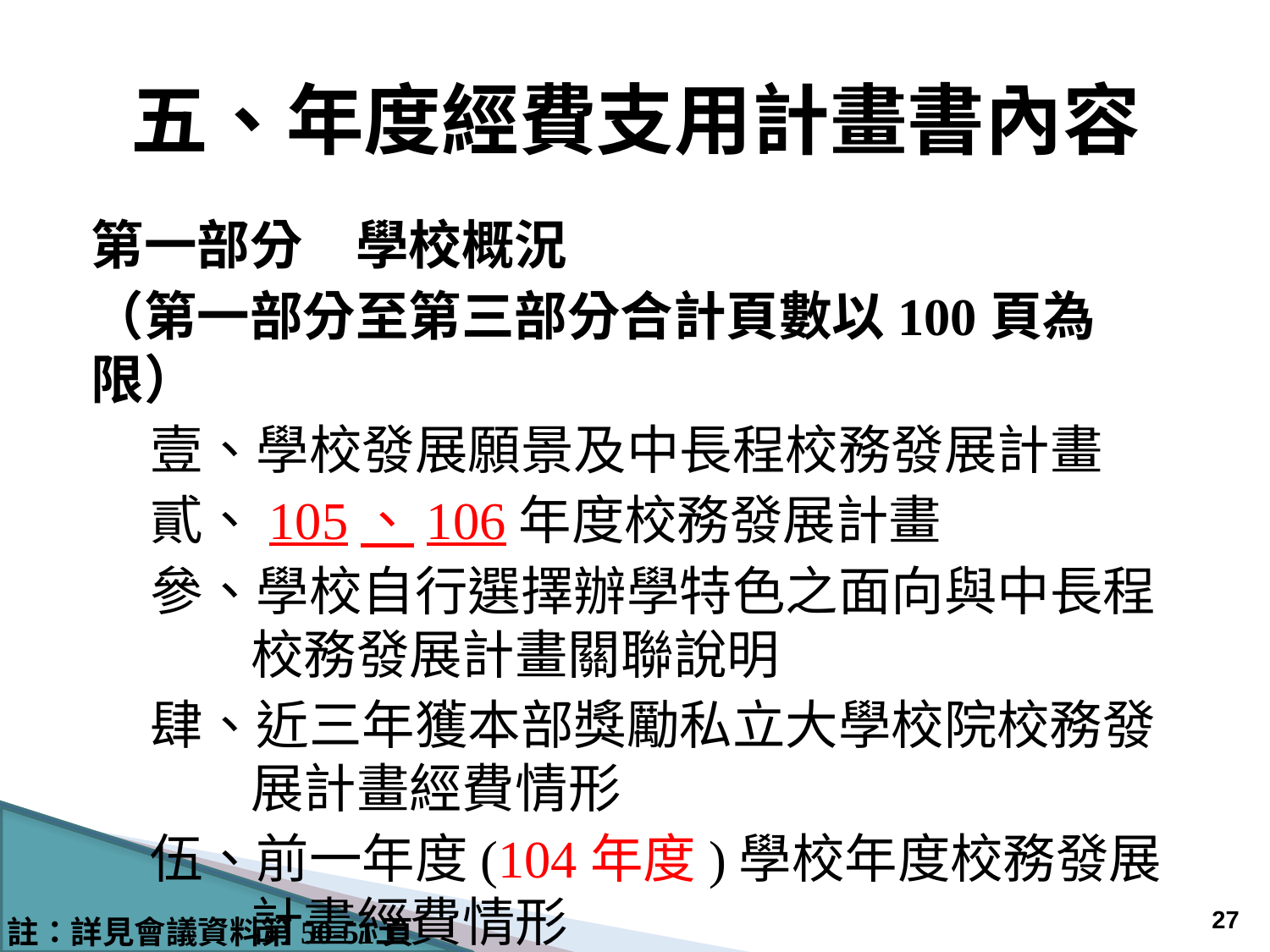

# 五、年度經費支用計畫書內容
第一部分　學校概況
（第一部分至第三部分合計頁數以100頁為限）
壹、學校發展願景及中長程校務發展計畫
貳、105、106年度校務發展計畫
參、學校自行選擇辦學特色之面向與中長程校務發展計畫關聯說明
肆、近三年獲本部獎勵私立大學校院校務發展計畫經費情形
伍、前一年度(104年度)學校年度校務發展計畫經費情形

27
註：詳見會議資料第50-51頁